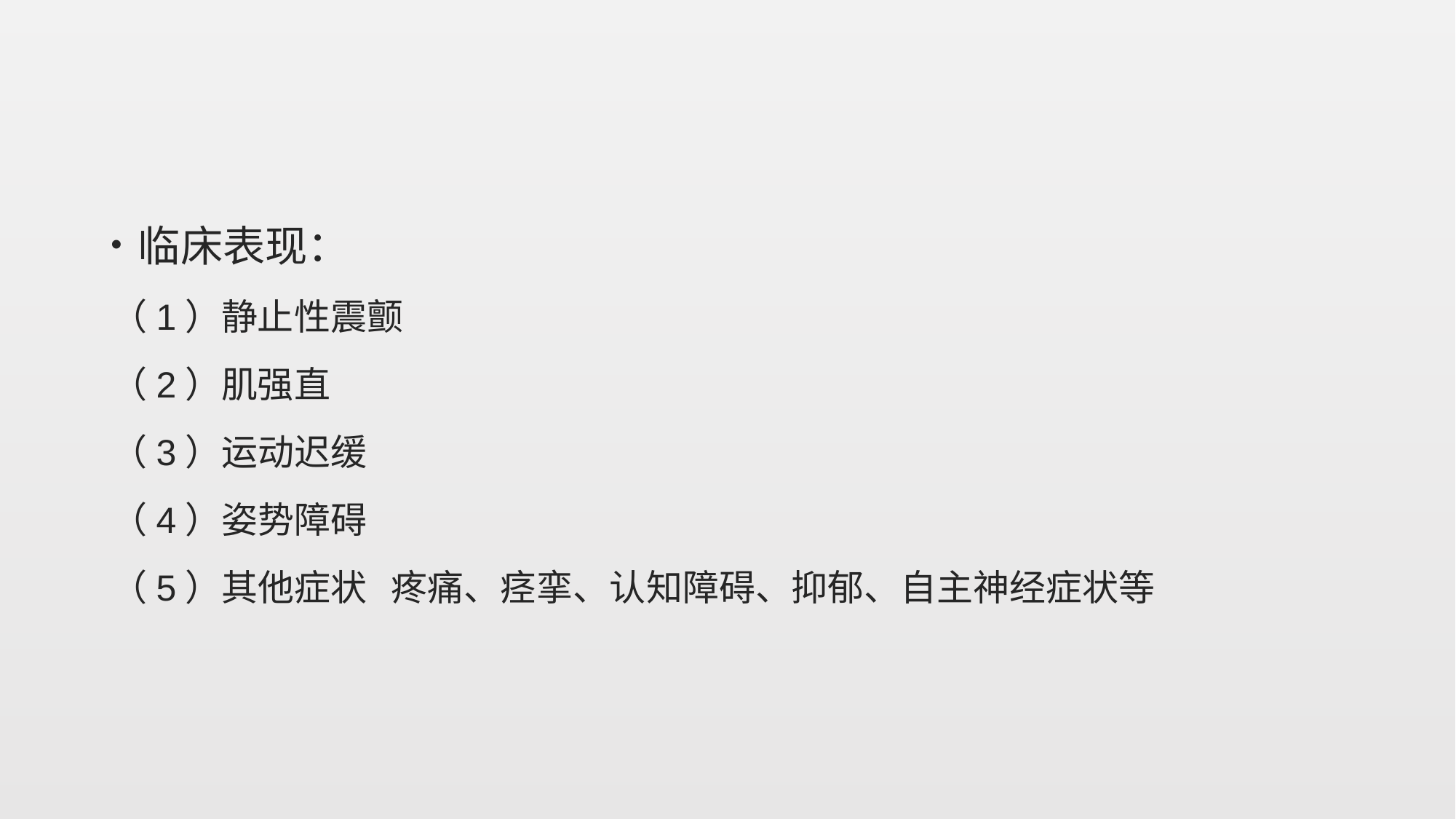

#
临床表现：
（1）静止性震颤
（2）肌强直
（3）运动迟缓
（4）姿势障碍
（5）其他症状   疼痛、痉挛、认知障碍、抑郁、自主神经症状等